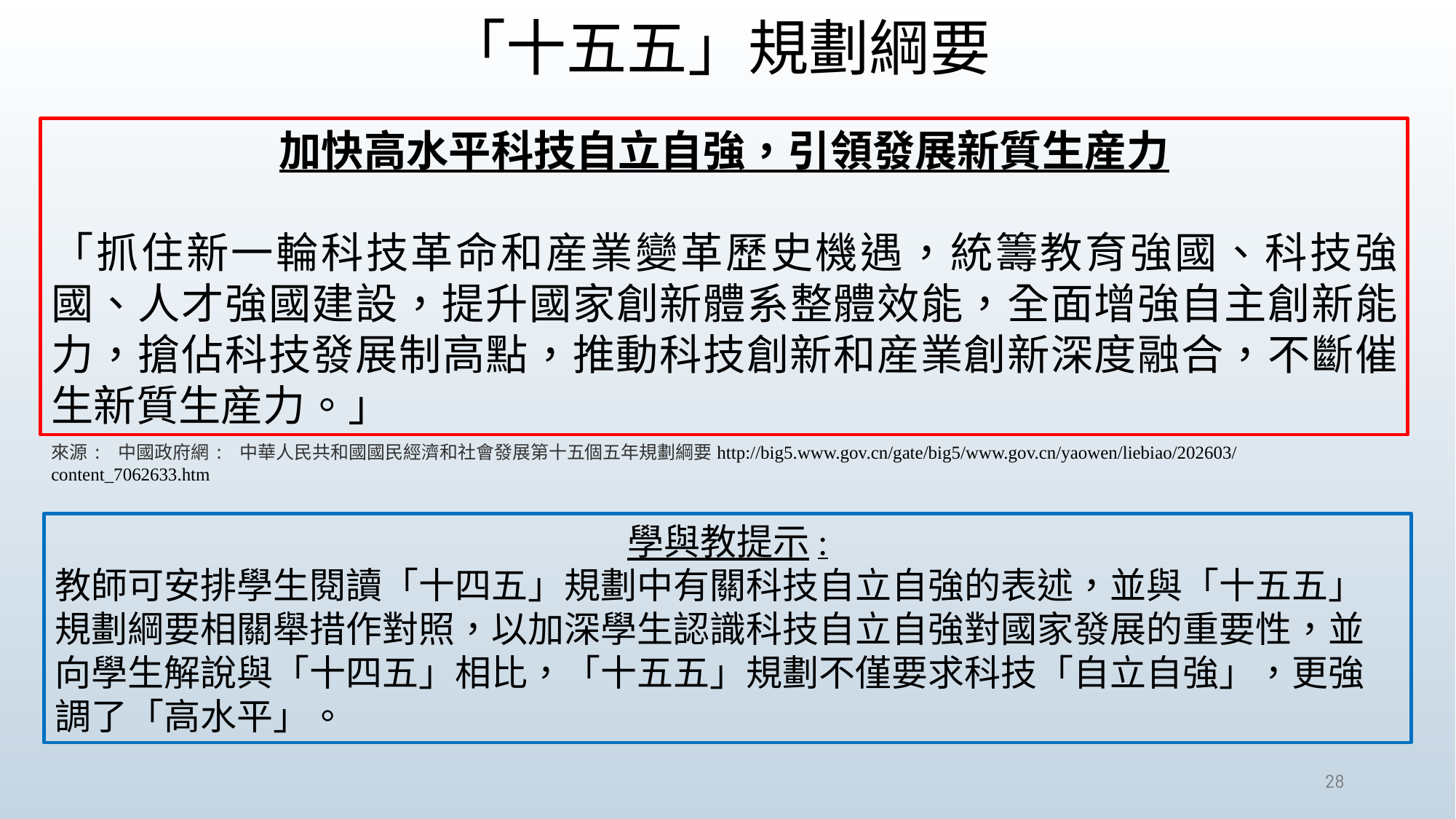

「十五五」規劃綱要
加快高水平科技自立自強，引領發展新質生産力

「抓住新一輪科技革命和産業變革歷史機遇，統籌教育強國、科技強國、人才強國建設，提升國家創新體系整體效能，全面增強自主創新能力，搶佔科技發展制高點，推動科技創新和産業創新深度融合，不斷催生新質生産力。」
來源: 中國政府網: 中華人民共和國國民經濟和社會發展第十五個五年規劃綱要http://big5.www.gov.cn/gate/big5/www.gov.cn/yaowen/liebiao/202603/content_7062633.htm
學與教提示:
教師可安排學生閱讀「十四五」規劃中有關科技自立自強的表述，並與「十五五」規劃綱要相關舉措作對照，以加深學生認識科技自立自強對國家發展的重要性，並向學生解說與「十四五」相比，「十五五」規劃不僅要求科技「自立自強」，更強調了「高水平」。
28